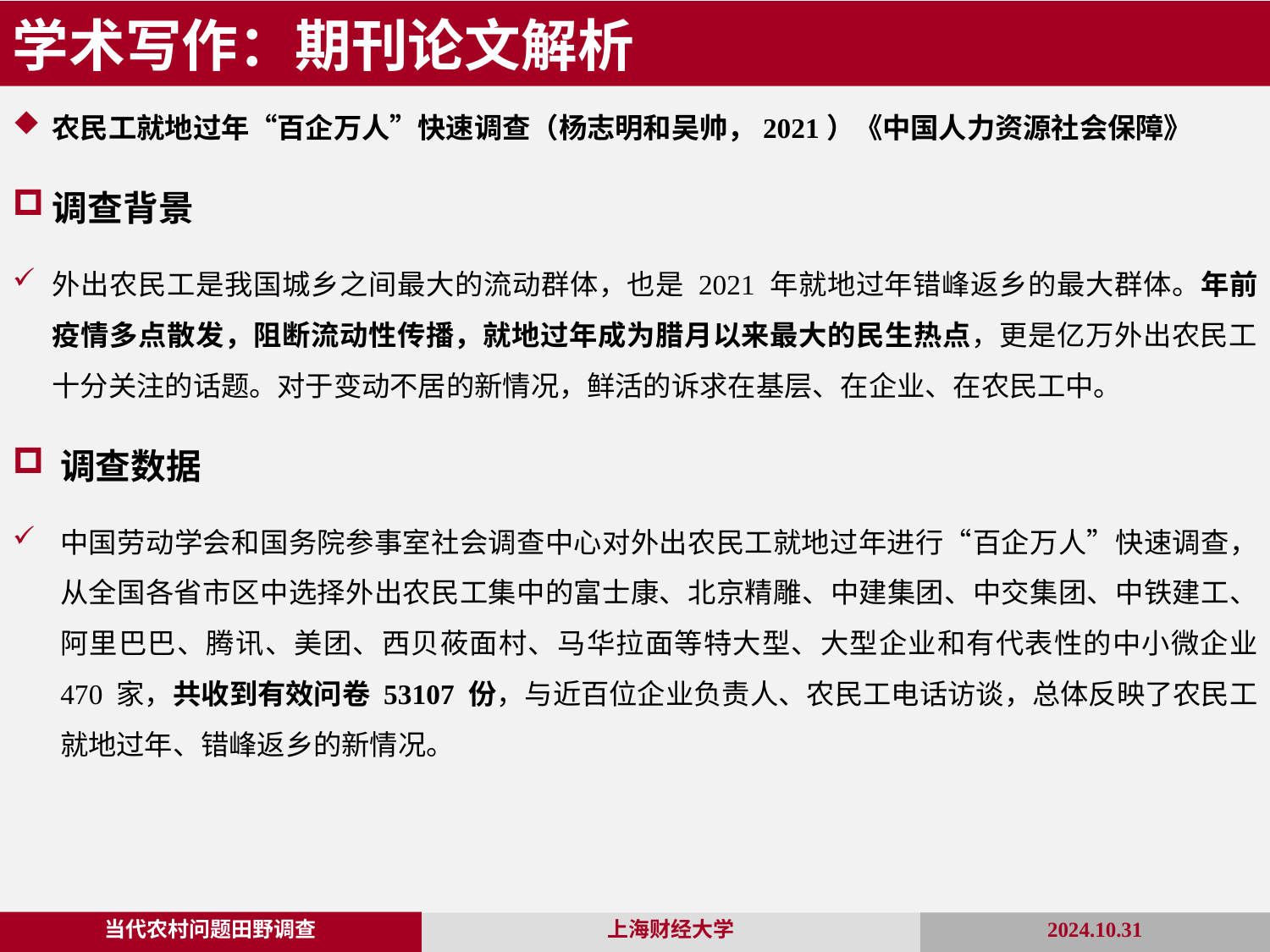

学术写作：期刊论文解析
农民工就地过年“百企万人”快速调查（杨志明和吴帅，2021）《中国人力资源社会保障》
调查背景
外出农民工是我国城乡之间最大的流动群体，也是 2021 年就地过年错峰返乡的最大群体。年前疫情多点散发，阻断流动性传播，就地过年成为腊月以来最大的民生热点，更是亿万外出农民工十分关注的话题。对于变动不居的新情况，鲜活的诉求在基层、在企业、在农民工中。
调查数据
中国劳动学会和国务院参事室社会调查中心对外出农民工就地过年进行“百企万人”快速调查，从全国各省市区中选择外出农民工集中的富士康、北京精雕、中建集团、中交集团、中铁建工、阿里巴巴、腾讯、美团、西贝莜面村、马华拉面等特大型、大型企业和有代表性的中小微企业 470 家，共收到有效问卷 53107 份，与近百位企业负责人、农民工电话访谈，总体反映了农民工就地过年、错峰返乡的新情况。
当代农村问题田野调查
2024.10.31
上海财经大学